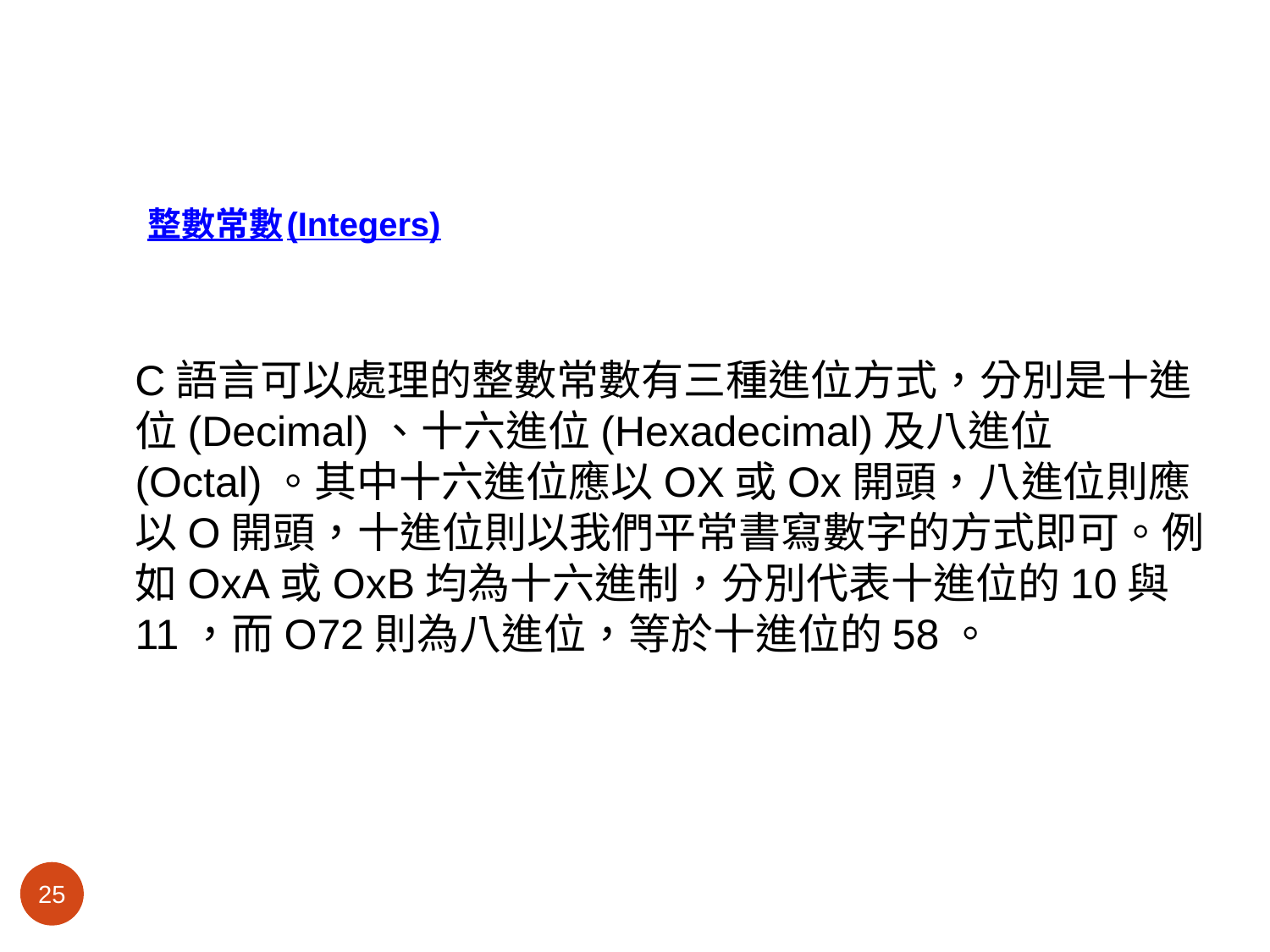

# 整數常數(Integers)

    C語言可以處理的整數常數有三種進位方式，分別是十進位(Decimal)、十六進位(Hexadecimal)及八進位(Octal)。其中十六進位應以OX或Ox開頭，八進位則應以O開頭，十進位則以我們平常書寫數字的方式即可。例如OxA或OxB均為十六進制，分別代表十進位的10與11，而O72則為八進位，等於十進位的58。

25